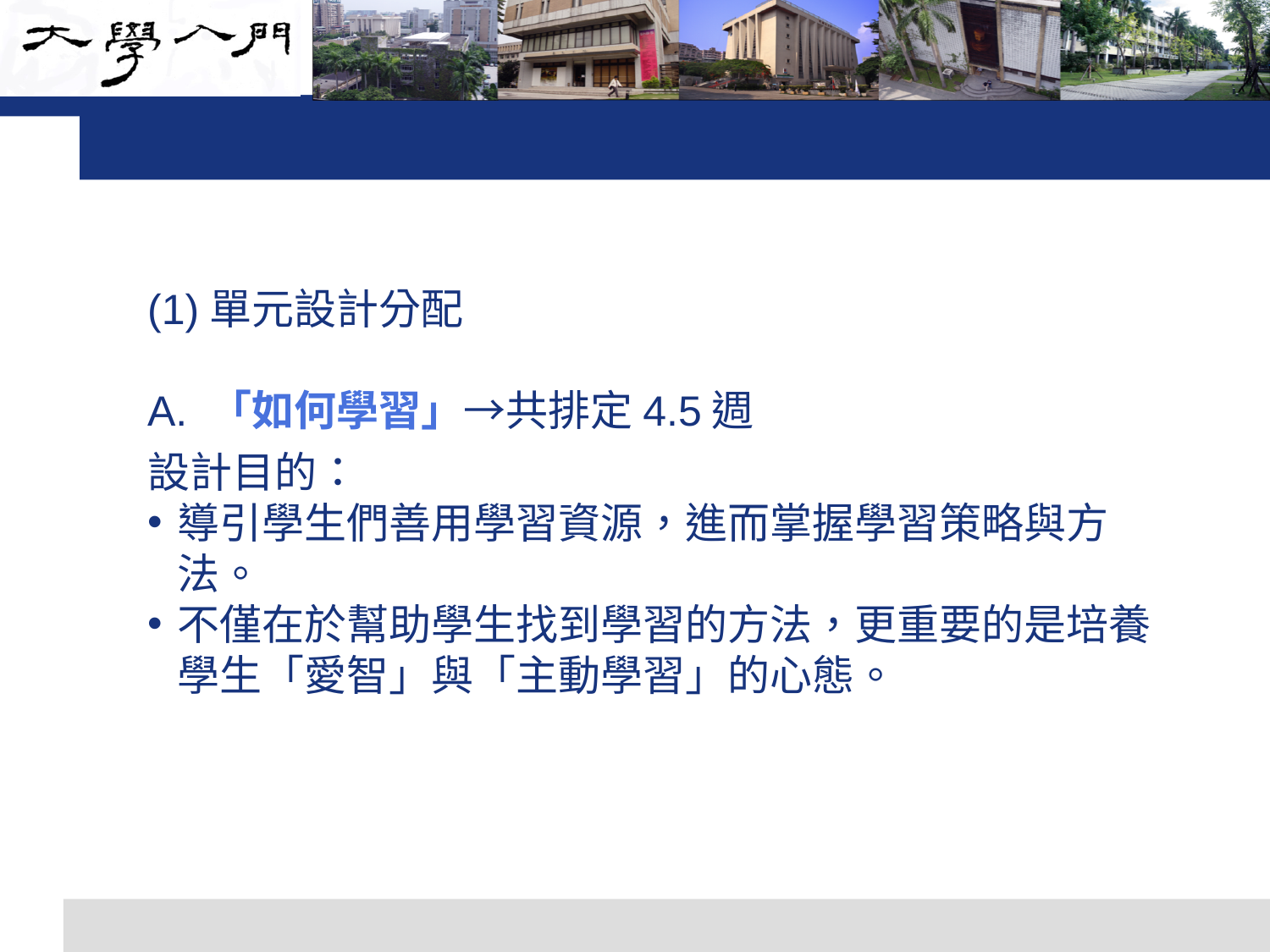

#
(1)單元設計分配

A. 「如何學習」→共排定4.5週
設計目的：
導引學生們善用學習資源，進而掌握學習策略與方法。
不僅在於幫助學生找到學習的方法，更重要的是培養學生「愛智」與「主動學習」的心態。